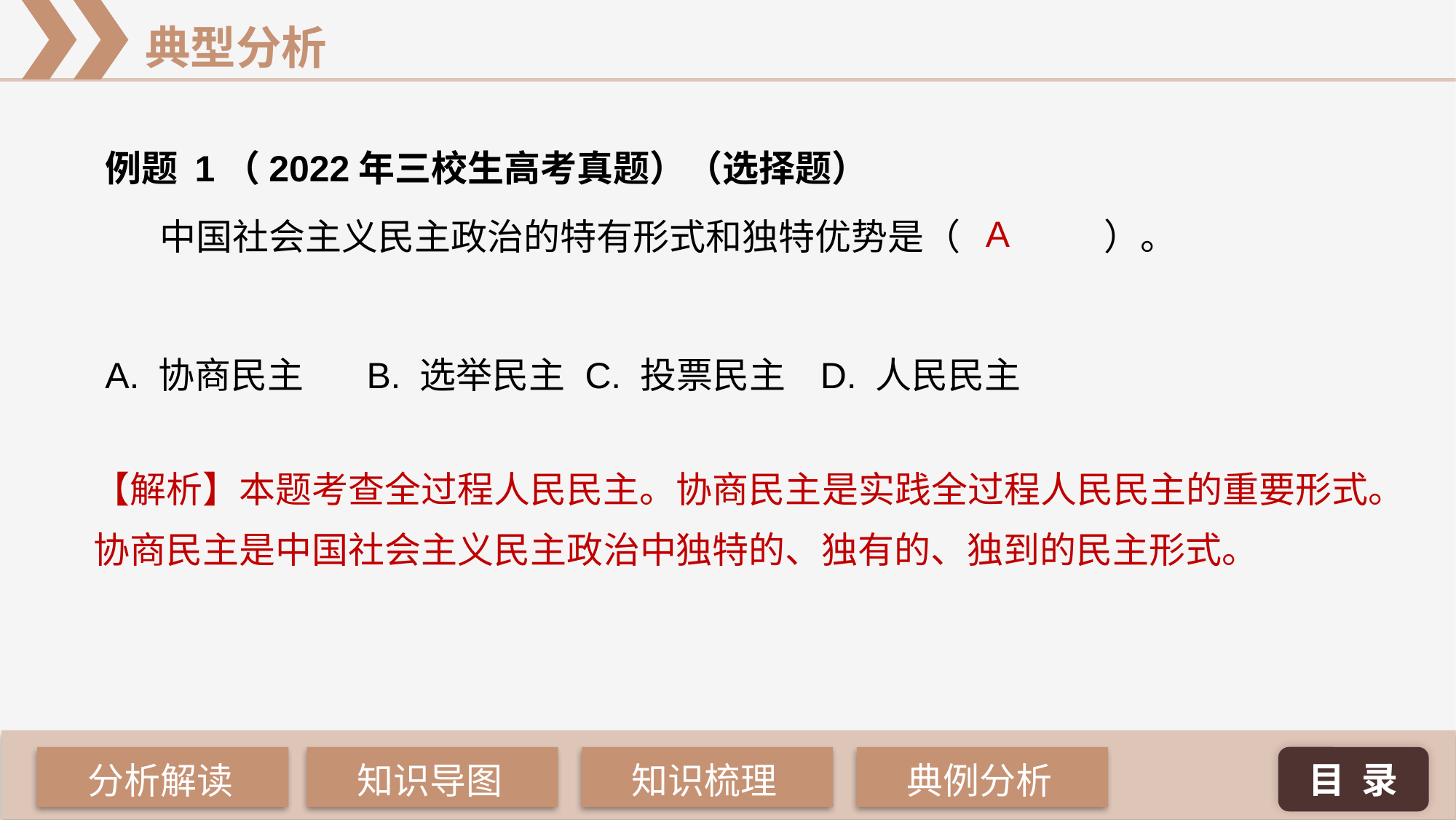

例题 1（2022年三校生高考真题）（选择题）
中国社会主义民主政治的特有形式和独特优势是（   	  ）。
A
A. 协商民主 	B. 选举民主 	C. 投票民主	 D. 人民民主
【解析】本题考查全过程人民民主。协商民主是实践全过程人民民主的重要形式。协商民主是中国社会主义民主政治中独特的、独有的、独到的民主形式。